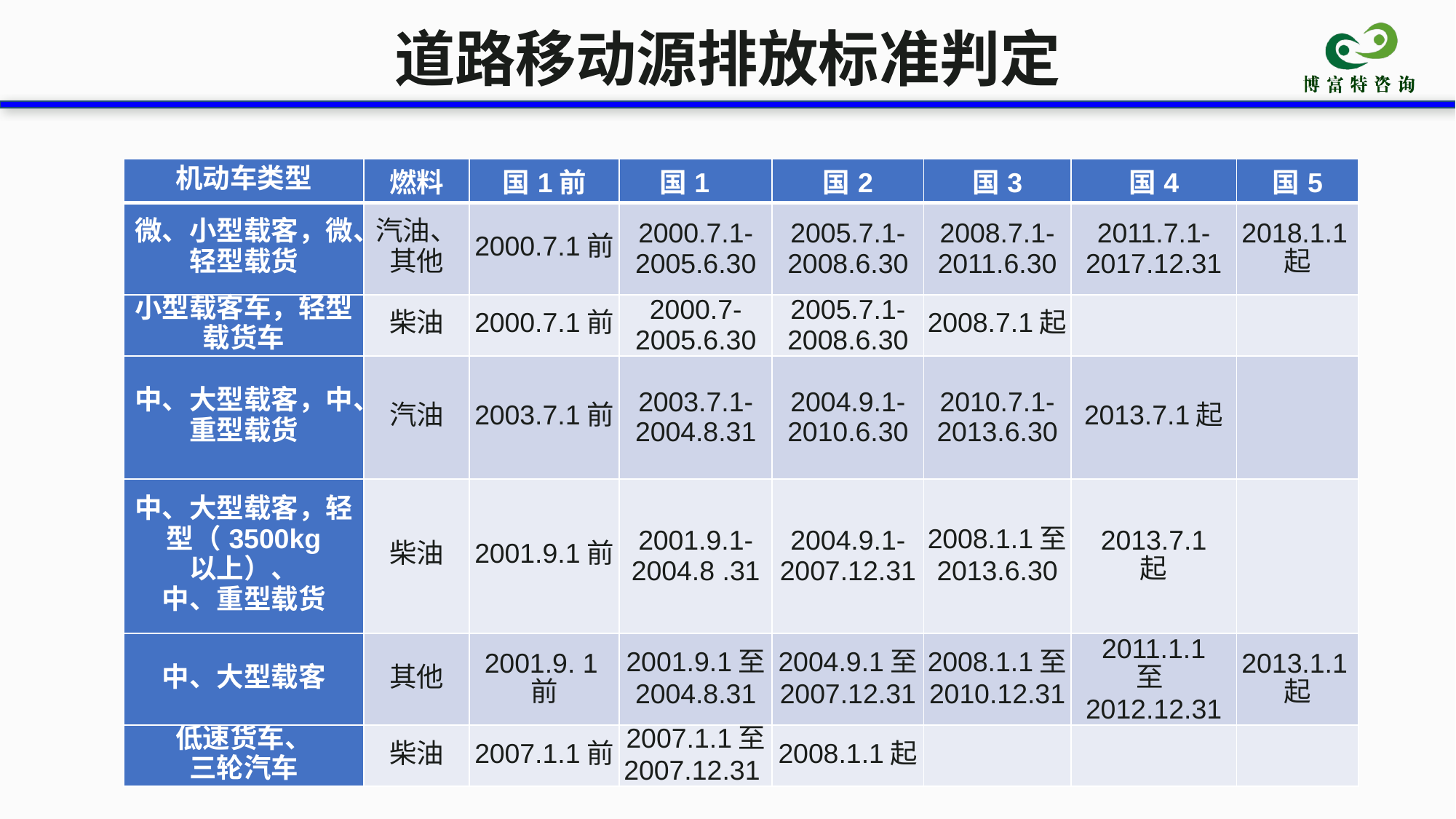

道路移动源排放标准判定

| 机动车类型 | 燃料 | 国1前 | 国1 | 国2 | 国3 | 国4 | 国5 |
| --- | --- | --- | --- | --- | --- | --- | --- |
| 微、小型载客，微、轻型载货 | 汽油、其他 | 2000.7.1前 | 2000.7.1- 2005.6.30 | 2005.7.1- 2008.6.30 | 2008.7.1- 2011.6.30 | 2011.7.1- 2017.12.31 | 2018.1.1起 |
| 小型载客车，轻型载货车 | 柴油 | 2000.7.1前 | 2000.7- 2005.6.30 | 2005.7.1- 2008.6.30 | 2008.7.1起 |  |  |
| 中、大型载客，中、重型载货 | 汽油 | 2003.7.1前 | 2003.7.1- 2004.8.31 | 2004.9.1- 2010.6.30 | 2010.7.1- 2013.6.30 | 2013.7.1起 |  |
| 中、大型载客，轻型（3500kg 以上）、 中、重型载货 | 柴油 | 2001.9.1前 | 2001.9.1- 2004.8 .31 | 2004.9.1- 2007.12.31 | 2008.1.1至 2013.6.30 | 2013.7.1 起 |  |
| 中、大型载客 | 其他 | 2001.9. 1前 | 2001.9.1至 2004.8.31 | 2004.9.1至 2007.12.31 | 2008.1.1至 2010.12.31 | 2011.1.1 至2012.12.31 | 2013.1.1起 |
| 低速货车、 三轮汽车 | 柴油 | 2007.1.1前 | 2007.1.1至 2007.12.31 | 2008.1.1起 |  |  |  |